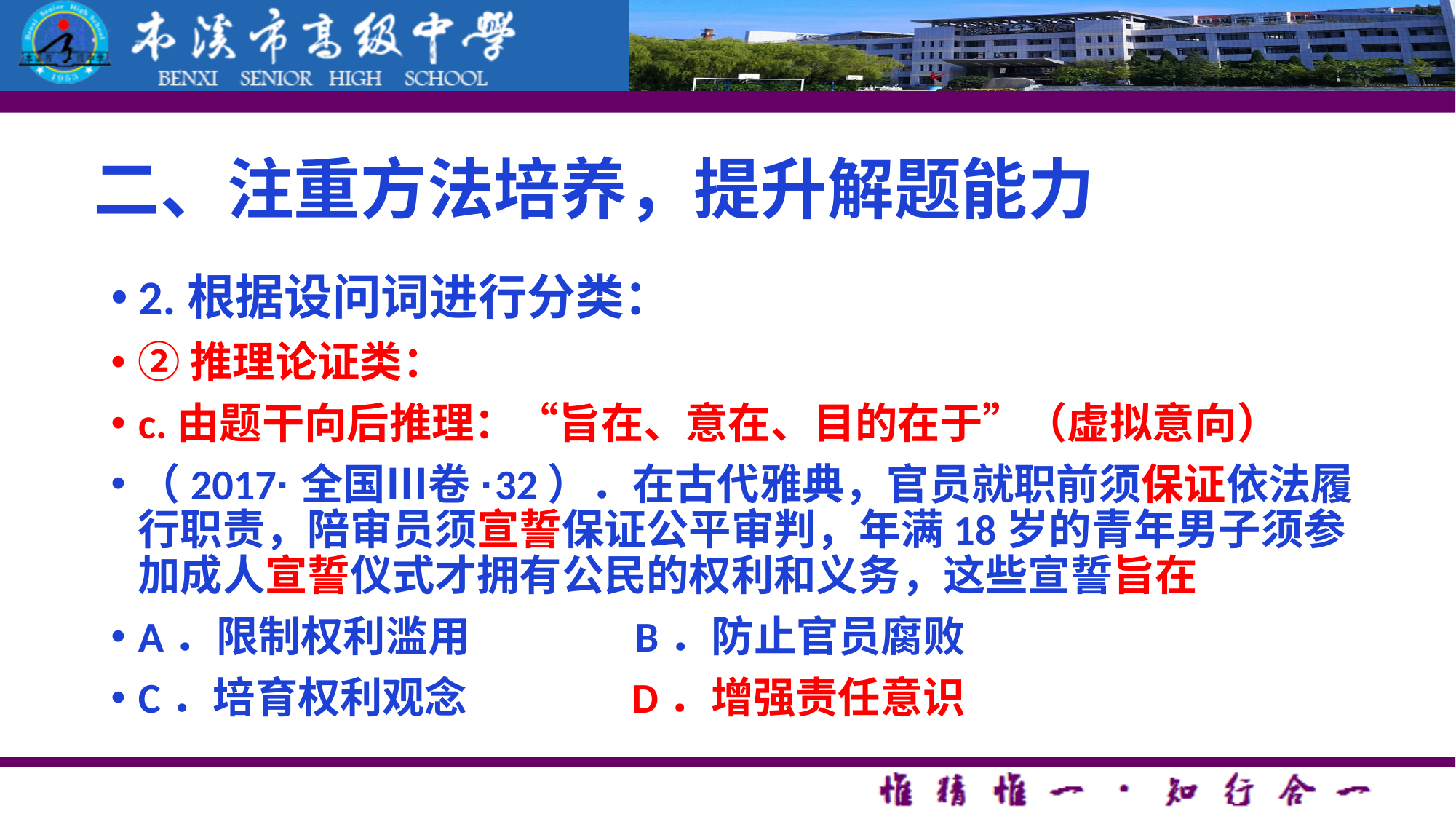

# 二、注重方法培养，提升解题能力
2.根据设问词进行分类：
②推理论证类：
c.由题干向后推理：“旨在、意在、目的在于”（虚拟意向）
（2017·全国Ⅲ卷·32）．在古代雅典，官员就职前须保证依法履行职责，陪审员须宣誓保证公平审判，年满18岁的青年男子须参加成人宣誓仪式才拥有公民的权利和义务，这些宣誓旨在
A．限制权利滥用                B．防止官员腐败
C．培育权利观念                D．增强责任意识